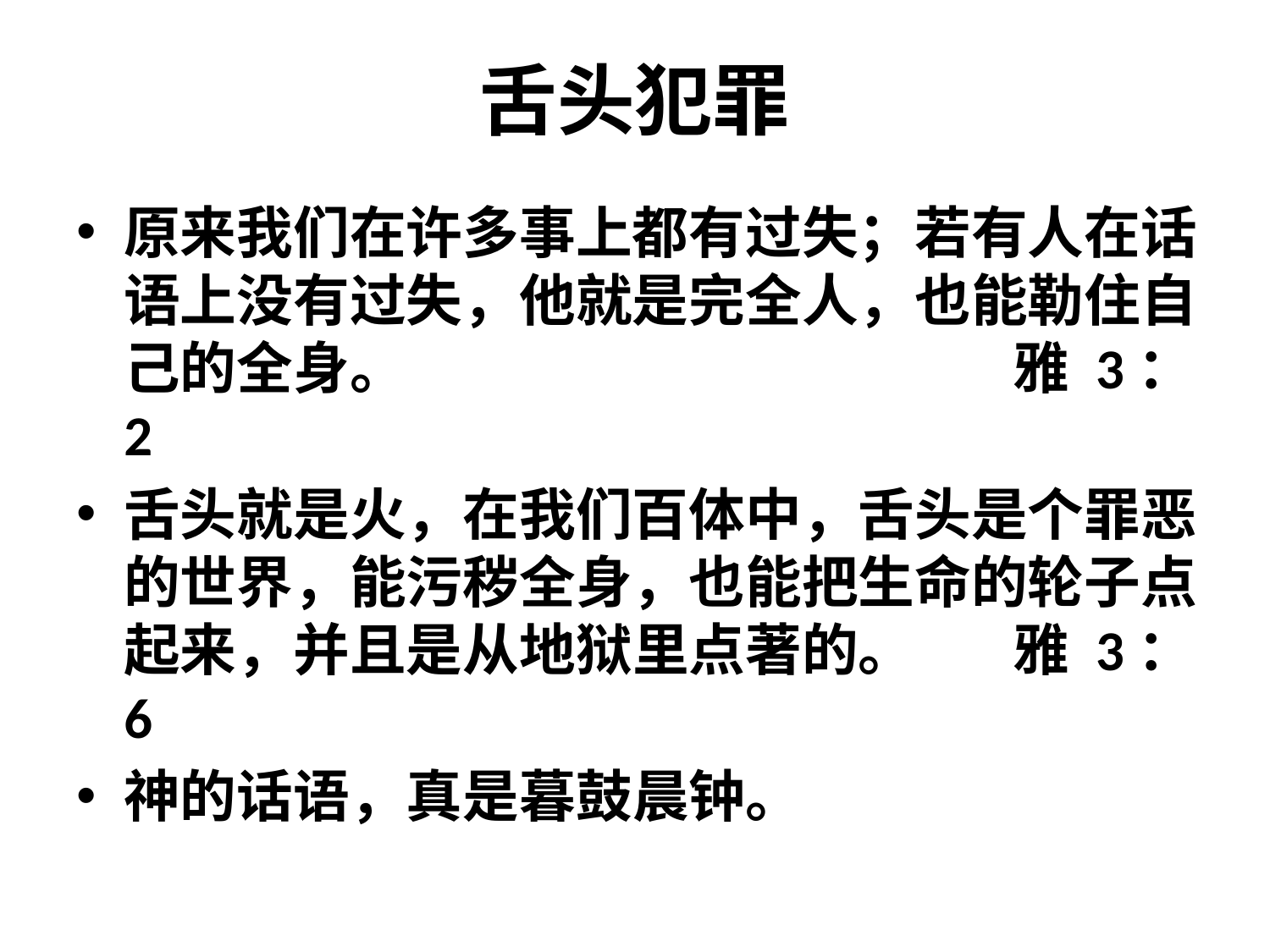

# 舌头犯罪
原来我们在许多事上都有过失；若有人在话语上没有过失，他就是完全人，也能勒住自己的全身。 					雅 3：2
舌头就是火，在我们百体中，舌头是个罪恶的世界，能污秽全身，也能把生命的轮子点起来，并且是从地狱里点著的。	雅 3：6
神的话语，真是暮鼓晨钟。